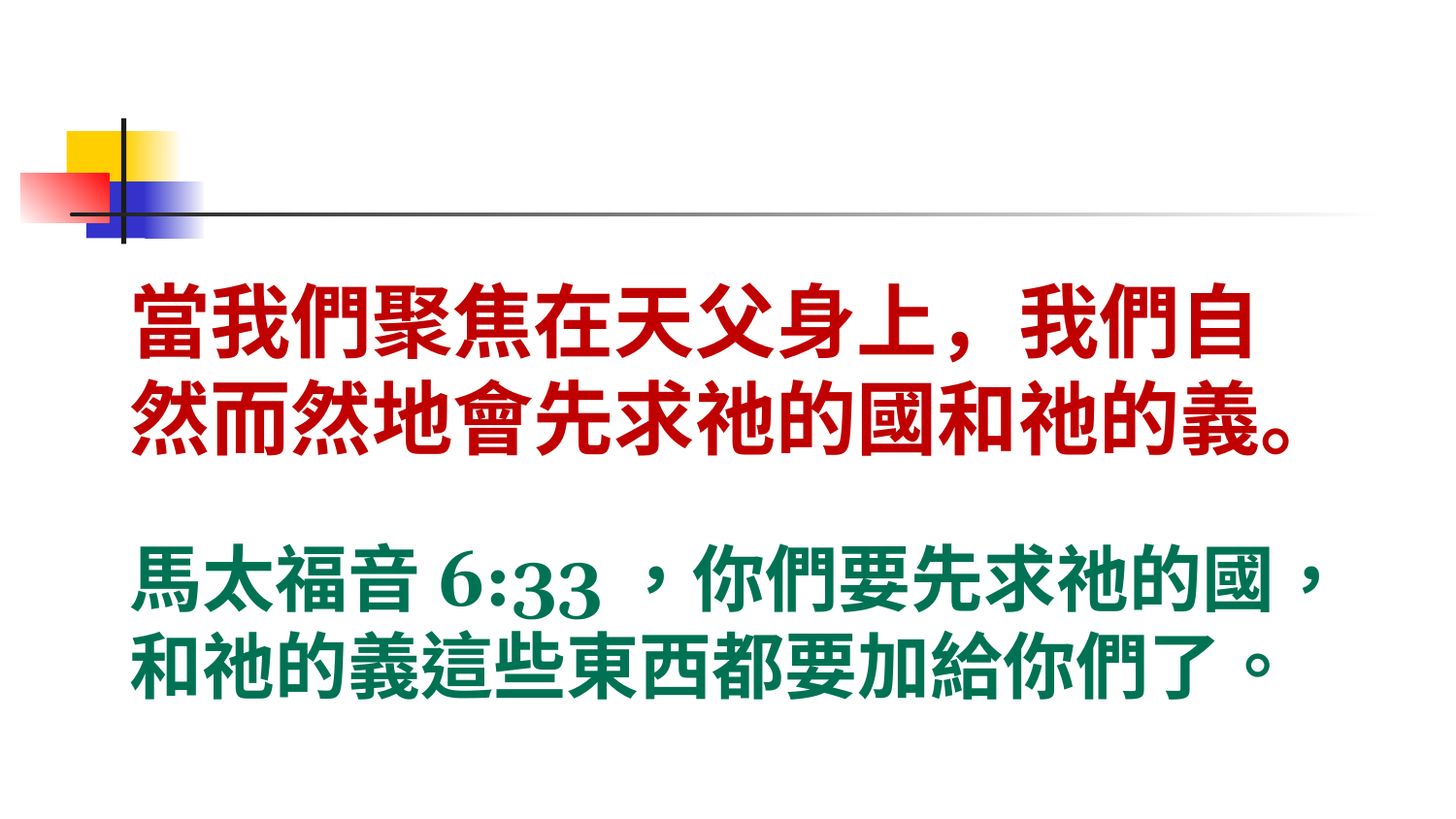

當我們聚焦在天父身上，我們自然而然地會先求祂的國和祂的義。
# 馬太福音6:33，你們要先求祂的國，和祂的義這些東西都要加給你們了。